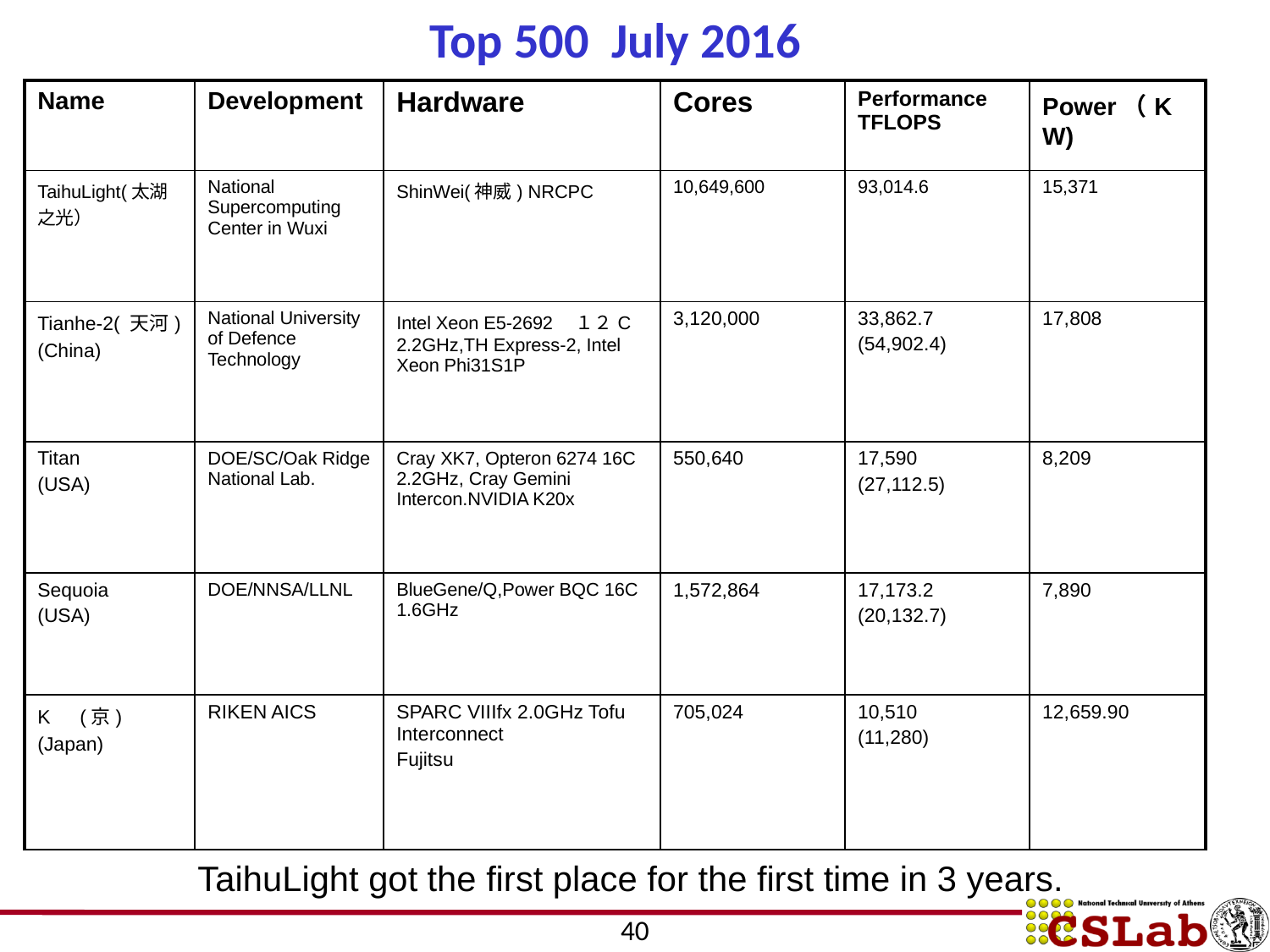

Top 500  July 2016
| Name | Development | Hardware | Cores | Performance TFLOPS | Power（KW) |
| --- | --- | --- | --- | --- | --- |
| TaihuLight(太湖之光） | National Supercomputing Center in Wuxi | ShinWei(神威) NRCPC | 10,649,600 | 93,014.6 | 15,371 |
| Tianhe-2( 天河) (China) | National University of Defence Technology | Intel Xeon E5-2692　１２C 2.2GHz,TH Express-2, Intel Xeon Phi31S1P | 3,120,000 | 33,862.7 (54,902.4) | 17,808 |
| Titan (USA) | DOE/SC/Oak Ridge National Lab. | Cray XK7, Opteron 6274 16C 2.2GHz, Cray Gemini Intercon.NVIDIA K20x | 550,640 | 17,590 (27,112.5) | 8,209 |
| Sequoia (USA) | DOE/NNSA/LLNL | BlueGene/Q,Power BQC 16C 1.6GHz | 1,572,864 | 17,173.2 (20,132.7) | 7,890 |
| K　(京) (Japan) | RIKEN AICS | SPARC VIIIfx 2.0GHz Tofu Interconnect Fujitsu | 705,024 | 10,510 (11,280) | 12,659.90 |
TaihuLight got the first place for the first time in 3 years.
40